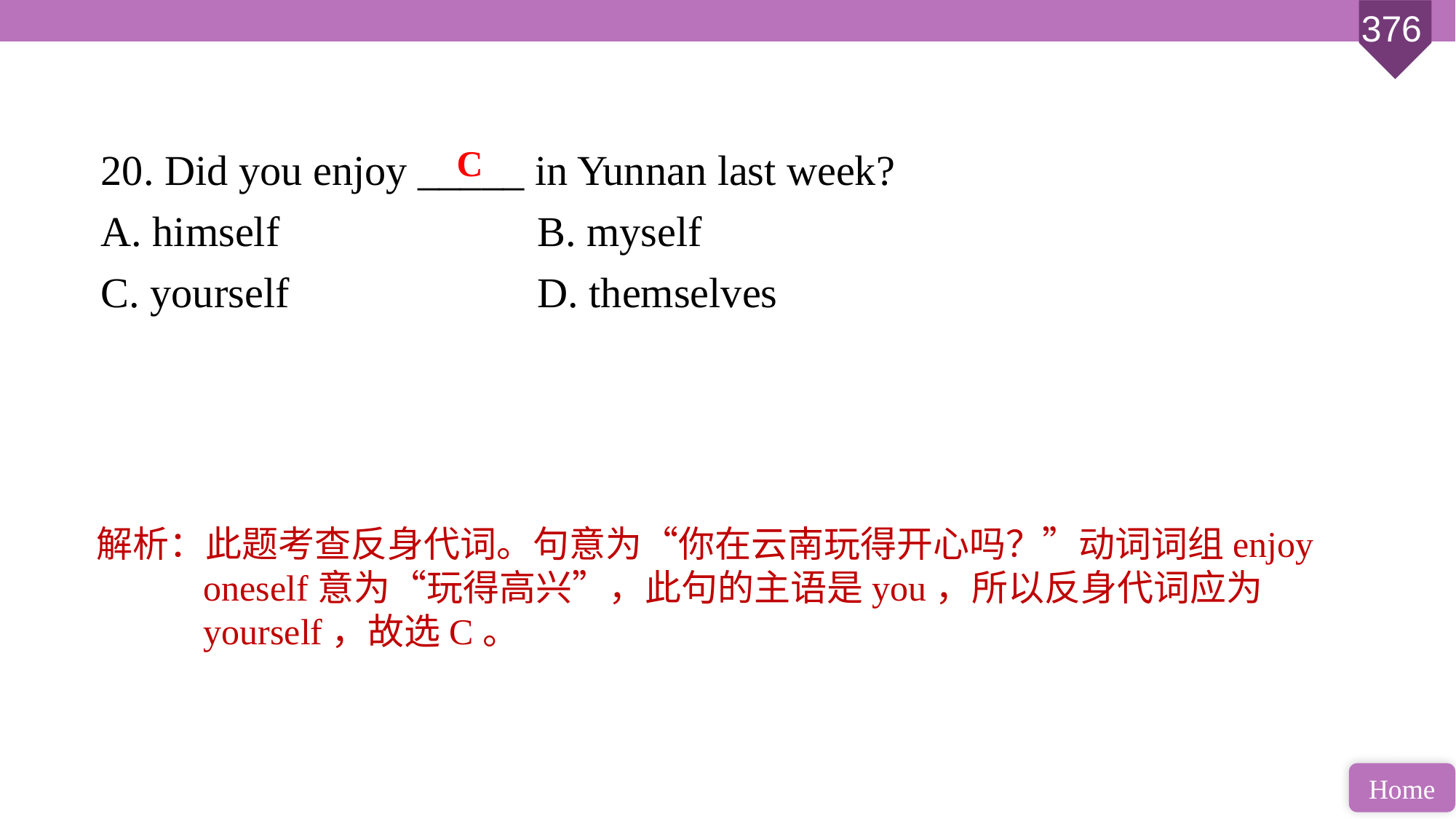

20. Did you enjoy _____ in Yunnan last week?
A. himself 			B. myself
C. yourself 			D. themselves
C
解析：此题考查反身代词。句意为“你在云南玩得开心吗？”动词词组enjoy oneself意为“玩得高兴”，此句的主语是you，所以反身代词应为yourself，故选C。